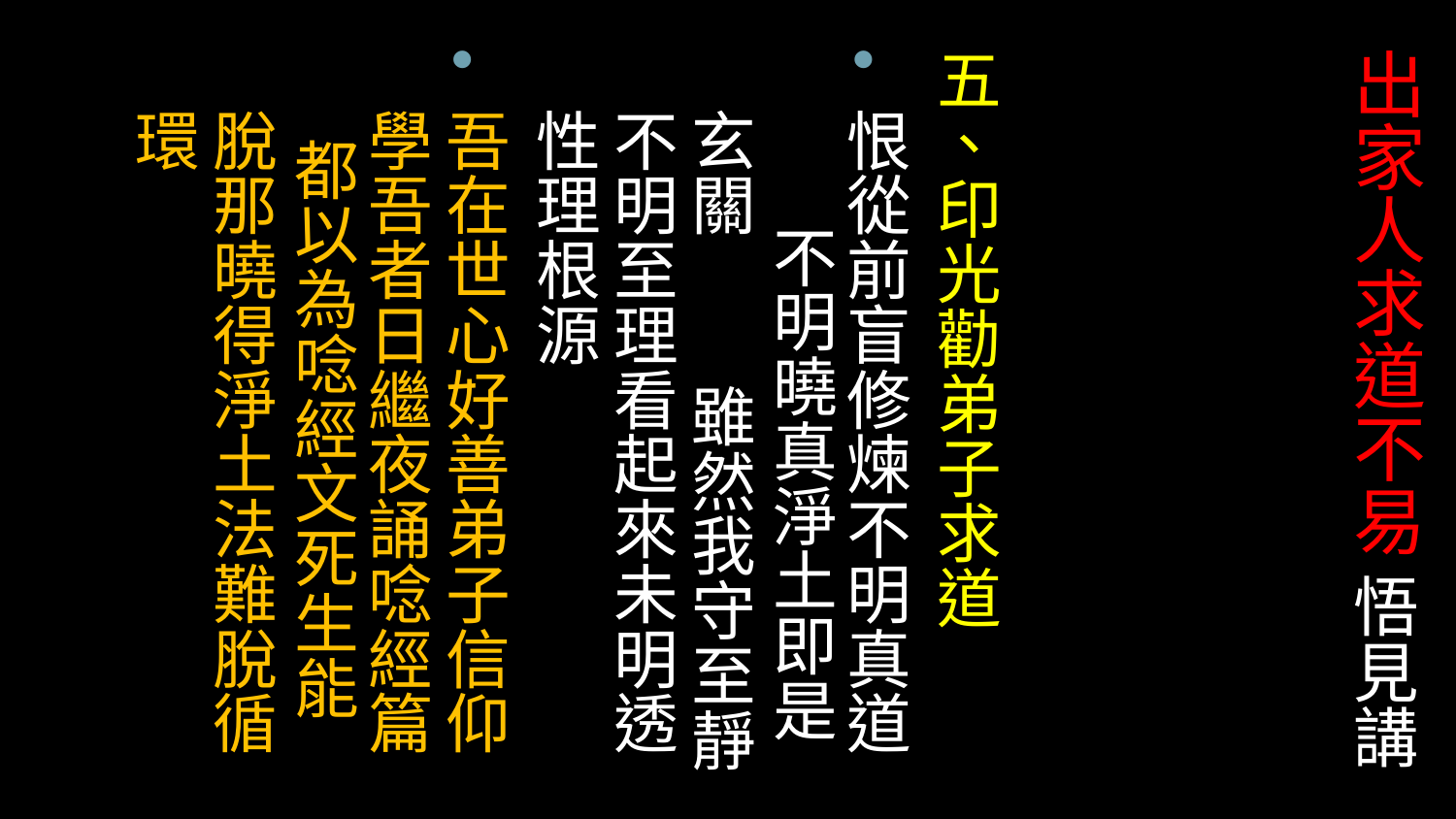

# 出家人求道不易 悟見講
五、印光勸弟子求道
恨從前盲修煉不明真道          不明曉真淨土即是玄關          雖然我守至靜不明至理看起來未明透性理根源
吾在世心好善弟子信仰學吾者日繼夜誦唸經篇    都以為唸經文死生能脫那曉得淨土法難脫循環